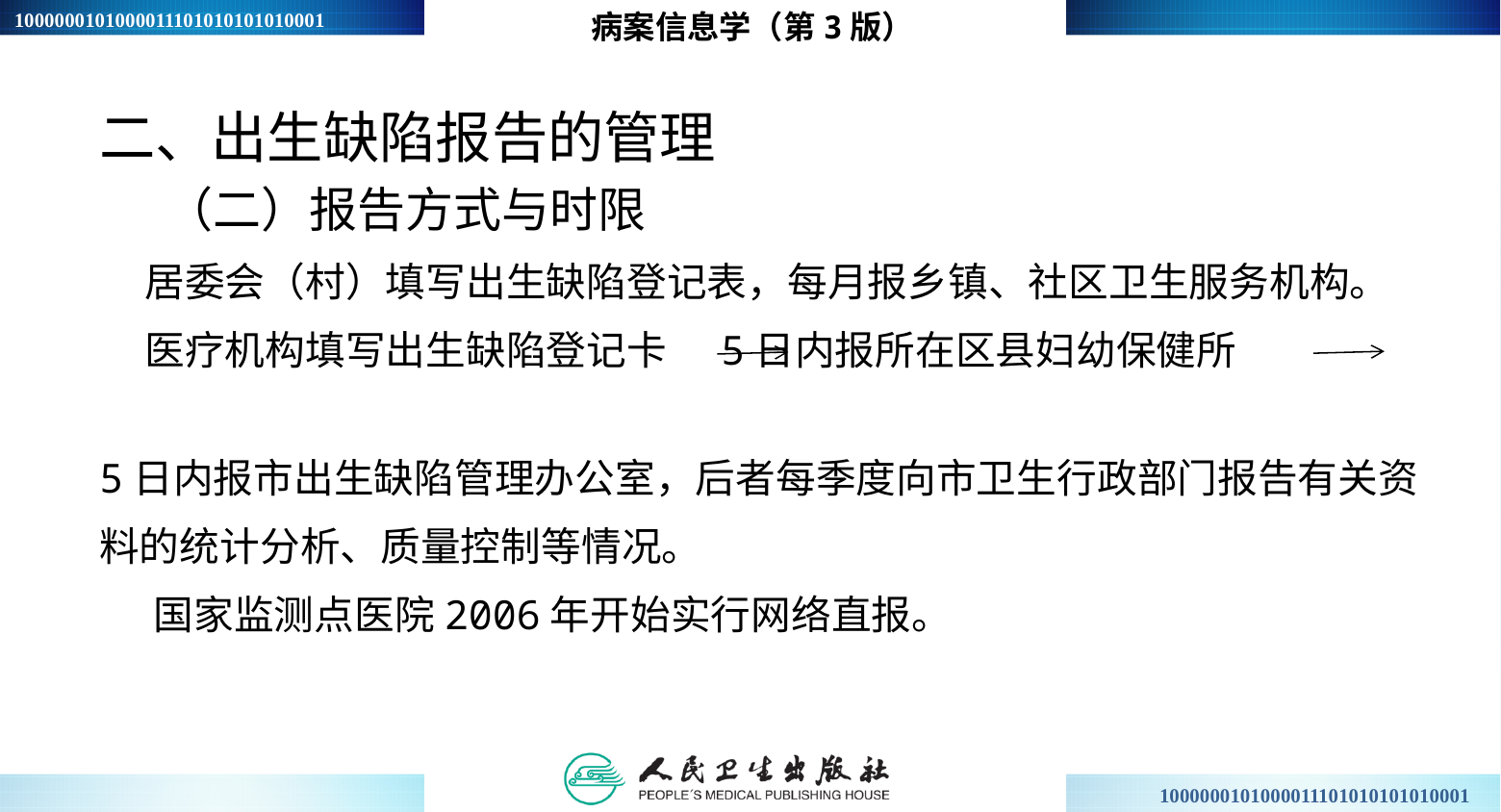

病案信息学（第3版）
二、出生缺陷报告的管理
     （二）报告方式与时限
    居委会（村）填写出生缺陷登记表，每月报乡镇、社区卫生服务机构。
    医疗机构填写出生缺陷登记卡     5日内报所在区县妇幼保健所
5日内报市出生缺陷管理办公室，后者每季度向市卫生行政部门报告有关资
料的统计分析、质量控制等情况。
     国家监测点医院2006年开始实行网络直报。